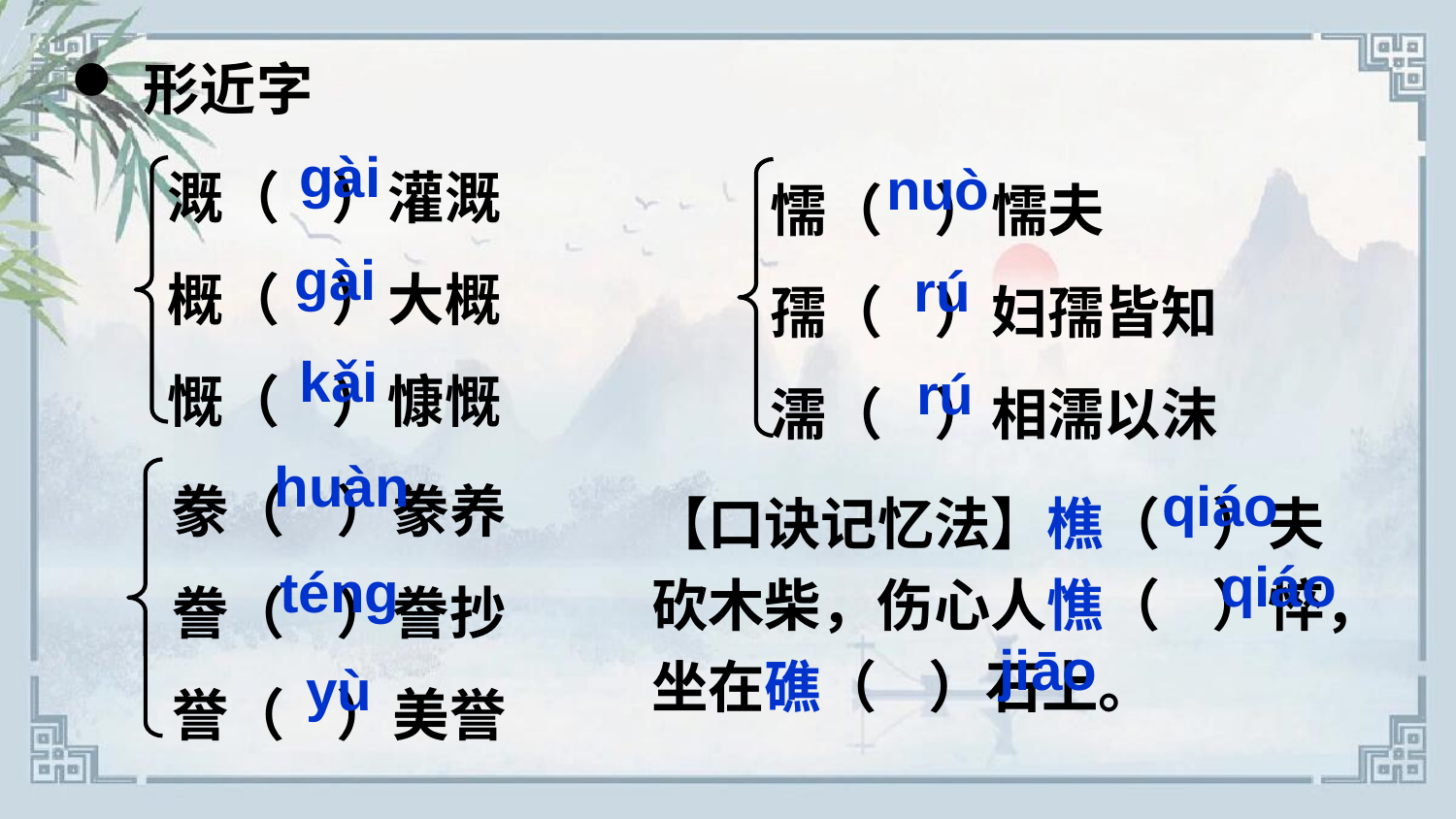

形近字
溉（    ）灌溉
概（    ）大概
慨（    ）慷慨
ɡài
懦（    ）懦夫
孺（    ）妇孺皆知
濡（    ）相濡以沫
nuò

ɡài
rú
kǎi
rú
豢（    ）豢养
誊（    ）誊抄
誉（    ）美誉
huàn

qiáo
【口诀记忆法】樵（    ）夫砍木柴，伤心人憔（    ）悴，坐在礁（    ）石上。
qiáo
ténɡ
jiāo
yù